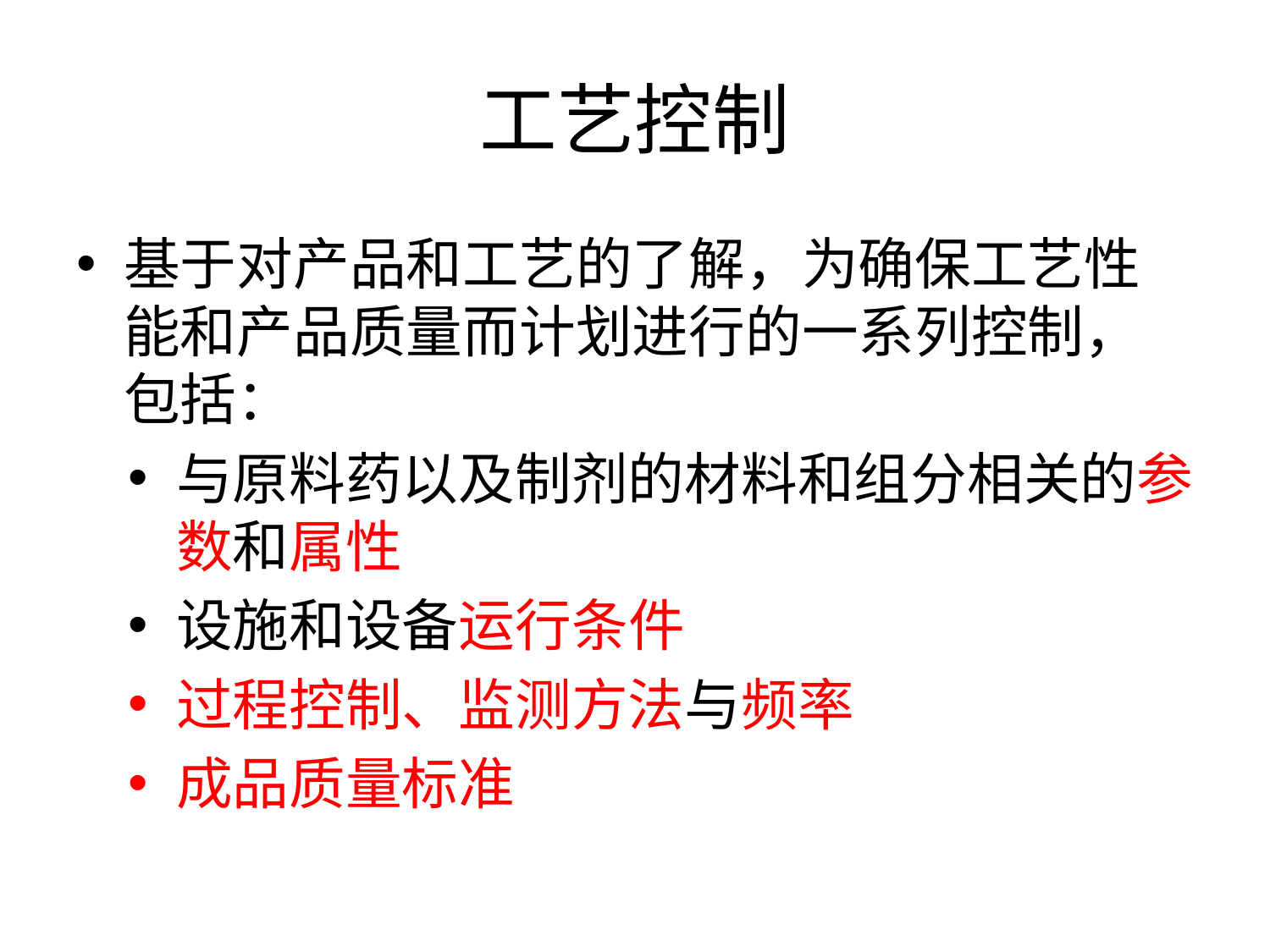

# 工艺控制
基于对产品和工艺的了解，为确保工艺性能和产品质量而计划进行的一系列控制，包括：
与原料药以及制剂的材料和组分相关的参数和属性
设施和设备运行条件
过程控制、监测方法与频率
成品质量标准